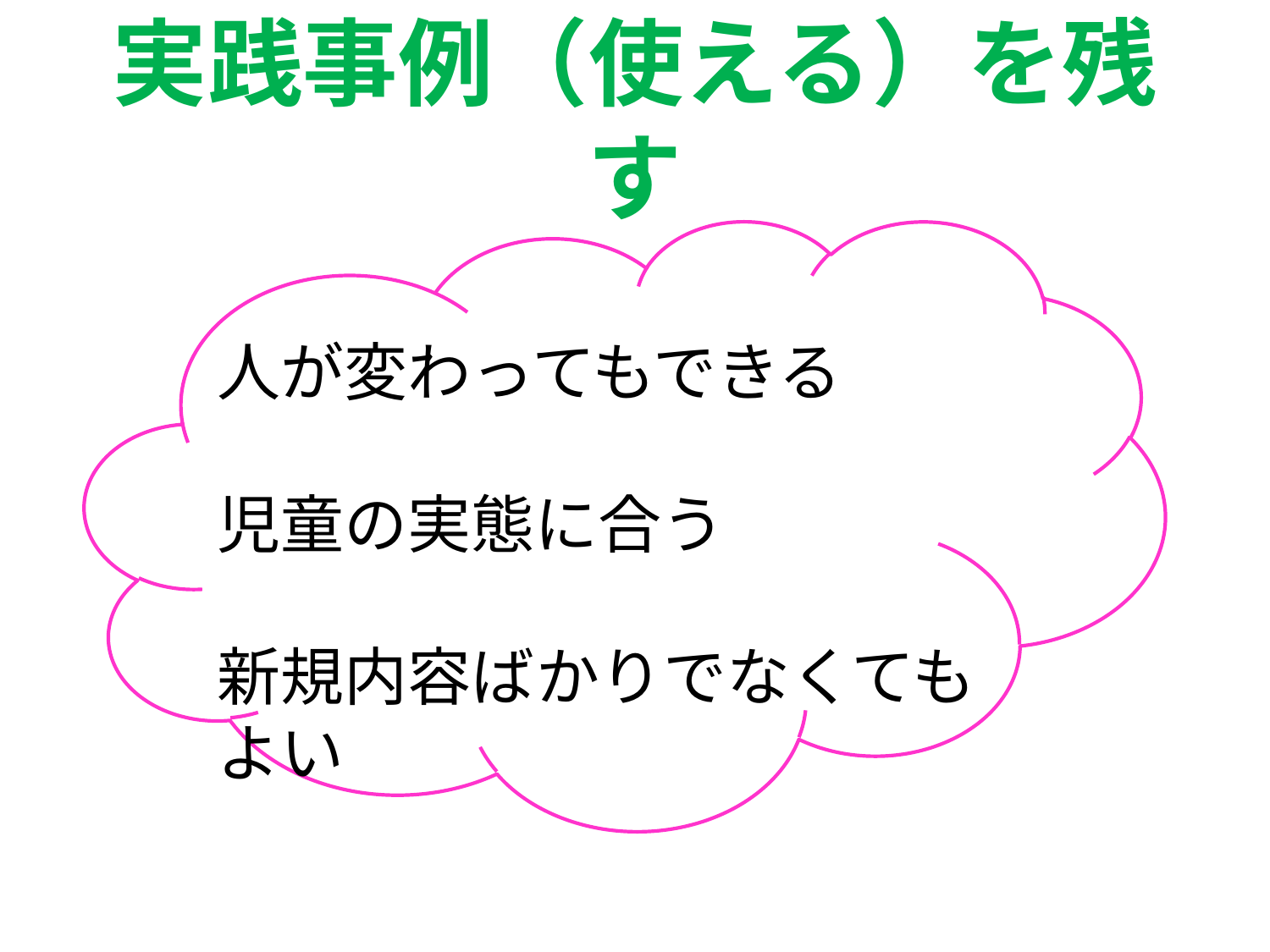

# 実践事例（使える）を残す

人が変わってもできる

児童の実態に合う

新規内容ばかりでなくてもよい